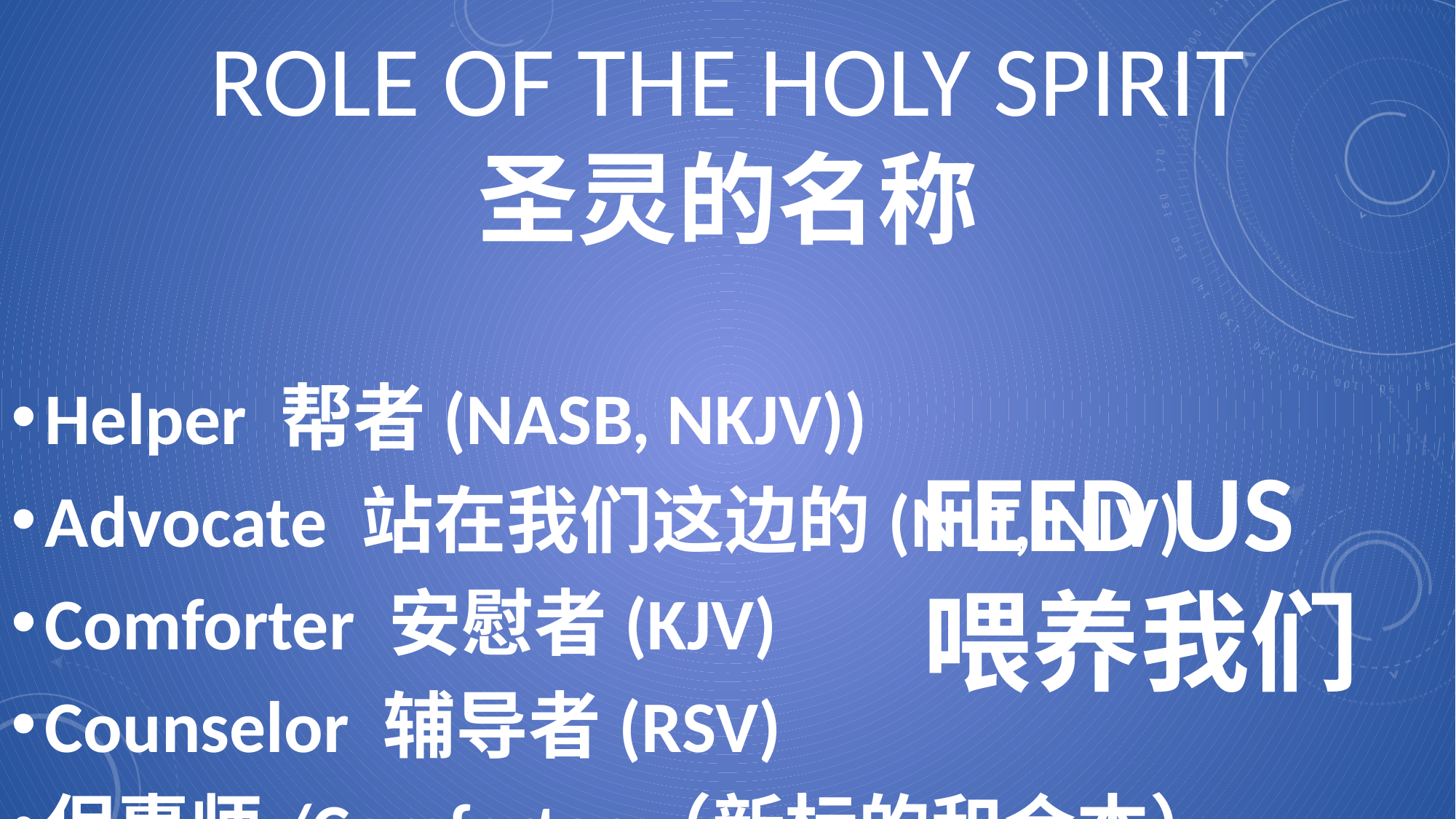

# ROLE OF THE HOLY SPIRIT 圣灵的名称
Helper 帮者(NASB, NKJV))
Advocate 站在我们这边的(NLT, NIV)
Comforter 安慰者(KJV)
Counselor 辅导者(RSV)
保惠师/Comforter（新标的和合本）

FEED US
喂养我们